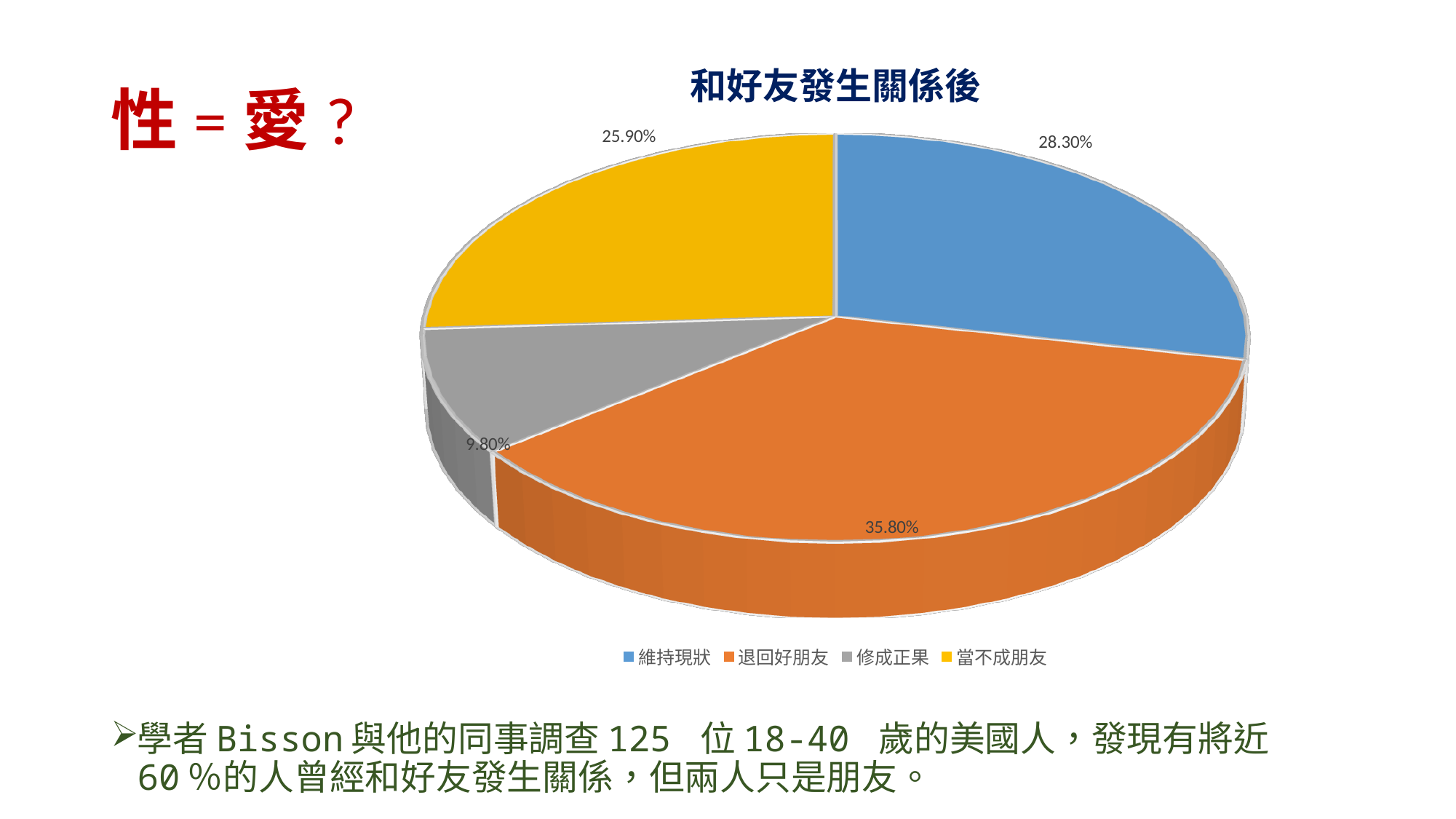

[unsupported chart]

# 性=愛?

學者Bisson與他的同事調查125 位18-40 歲的美國人，發現有將近 60％的人曾經和好友發生關係，但兩人只是朋友。